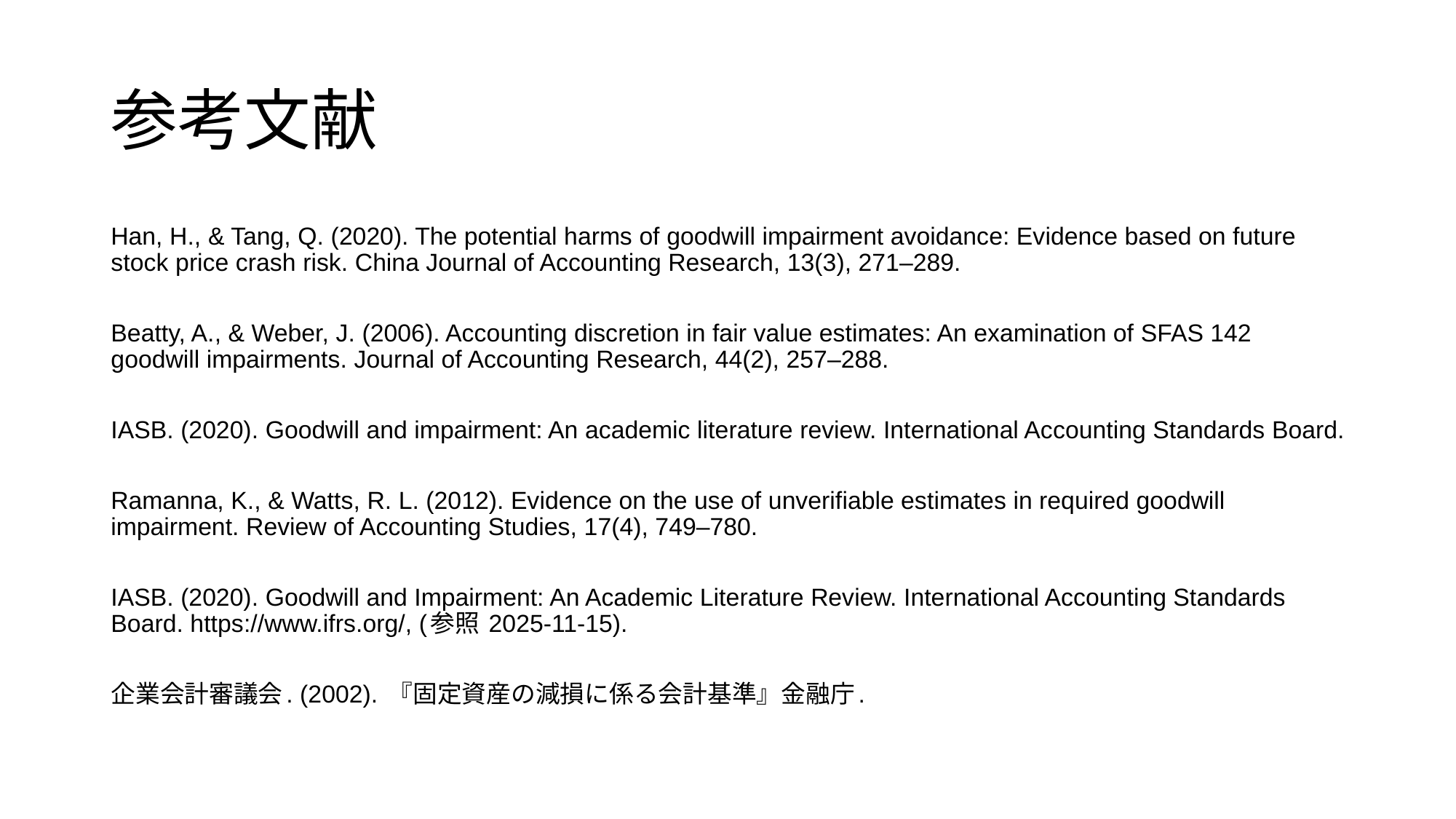

# 参考文献
Han, H., & Tang, Q. (2020). The potential harms of goodwill impairment avoidance: Evidence based on future stock price crash risk. China Journal of Accounting Research, 13(3), 271–289.

Beatty, A., & Weber, J. (2006). Accounting discretion in fair value estimates: An examination of SFAS 142 goodwill impairments. Journal of Accounting Research, 44(2), 257–288.

IASB. (2020). Goodwill and impairment: An academic literature review. International Accounting Standards Board.

Ramanna, K., & Watts, R. L. (2012). Evidence on the use of unverifiable estimates in required goodwill impairment. Review of Accounting Studies, 17(4), 749–780.

IASB. (2020). Goodwill and Impairment: An Academic Literature Review. International Accounting Standards Board. https://www.ifrs.org/, (参照 2025-11-15).

企業会計審議会. (2002). 『固定資産の減損に係る会計基準』金融庁.